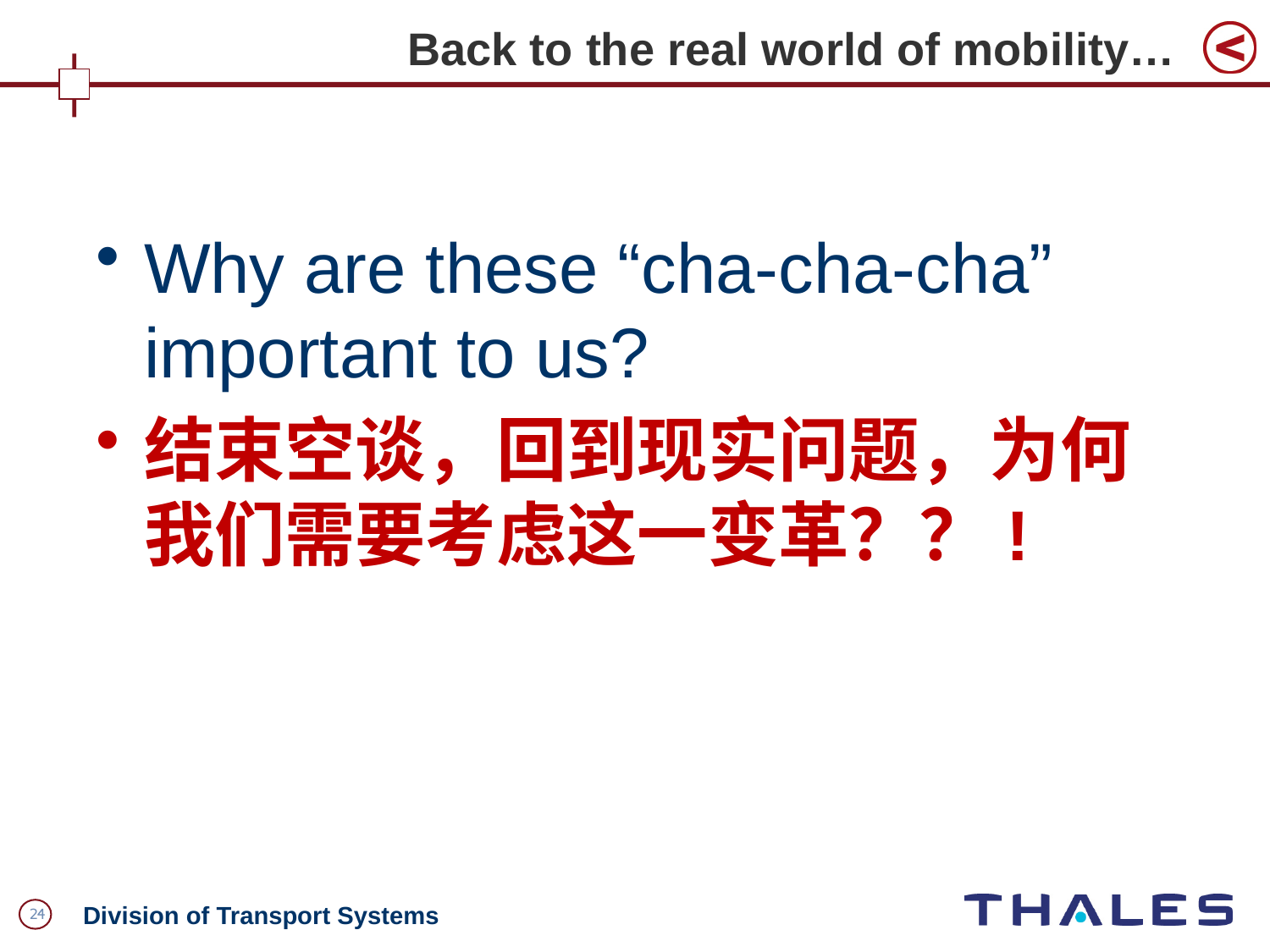

# Back to the real world of mobility…
Why are these “cha-cha-cha” important to us?
结束空谈，回到现实问题，为何我们需要考虑这一变革？？!